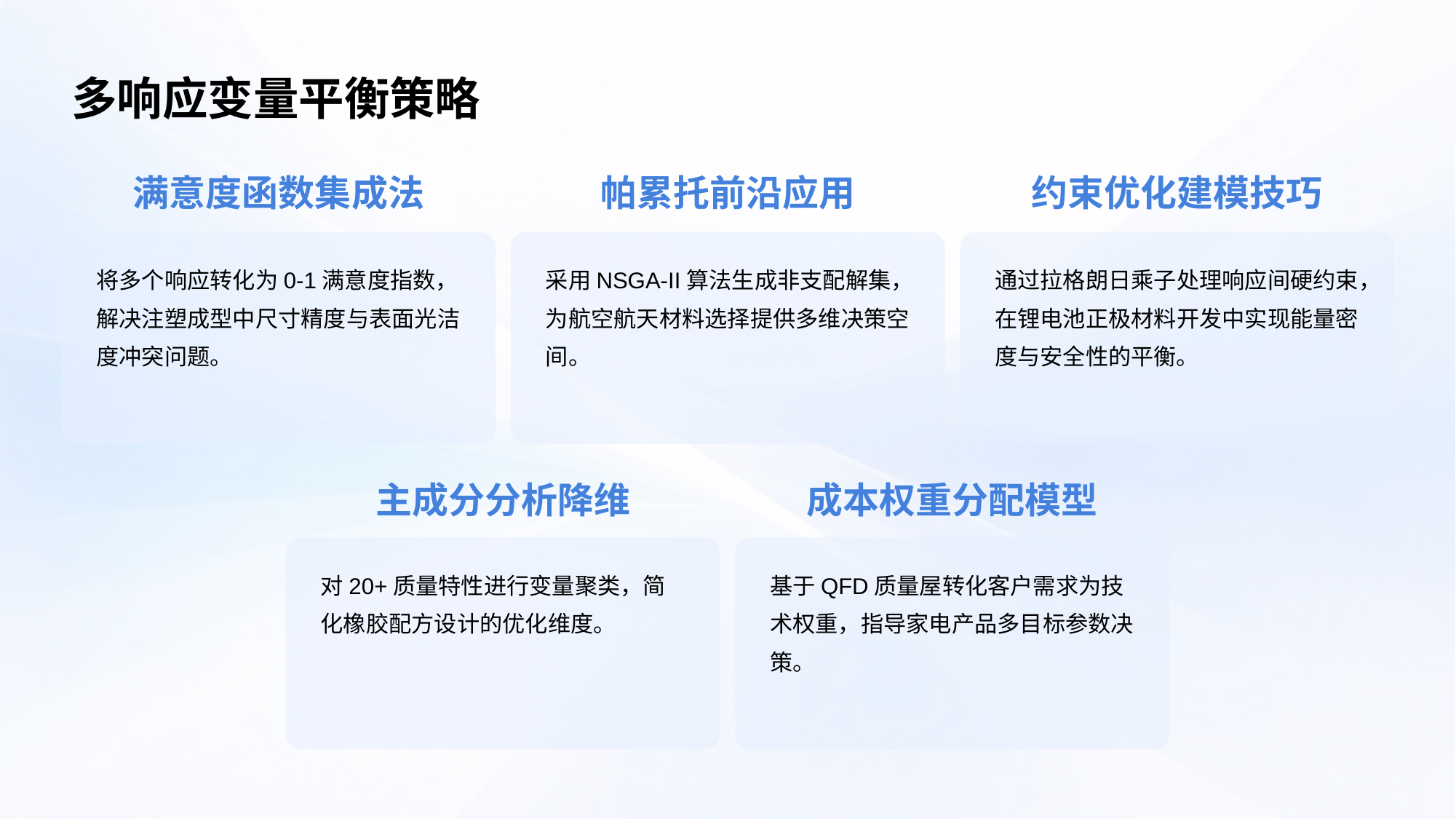

多响应变量平衡策略
满意度函数集成法
帕累托前沿应用
约束优化建模技巧

将多个响应转化为0-1满意度指数，解决注塑成型中尺寸精度与表面光洁度冲突问题。
采用NSGA-II算法生成非支配解集，为航空航天材料选择提供多维决策空间。
通过拉格朗日乘子处理响应间硬约束，在锂电池正极材料开发中实现能量密度与安全性的平衡。
主成分分析降维
成本权重分配模型

对20+质量特性进行变量聚类，简化橡胶配方设计的优化维度。
基于QFD质量屋转化客户需求为技术权重，指导家电产品多目标参数决策。